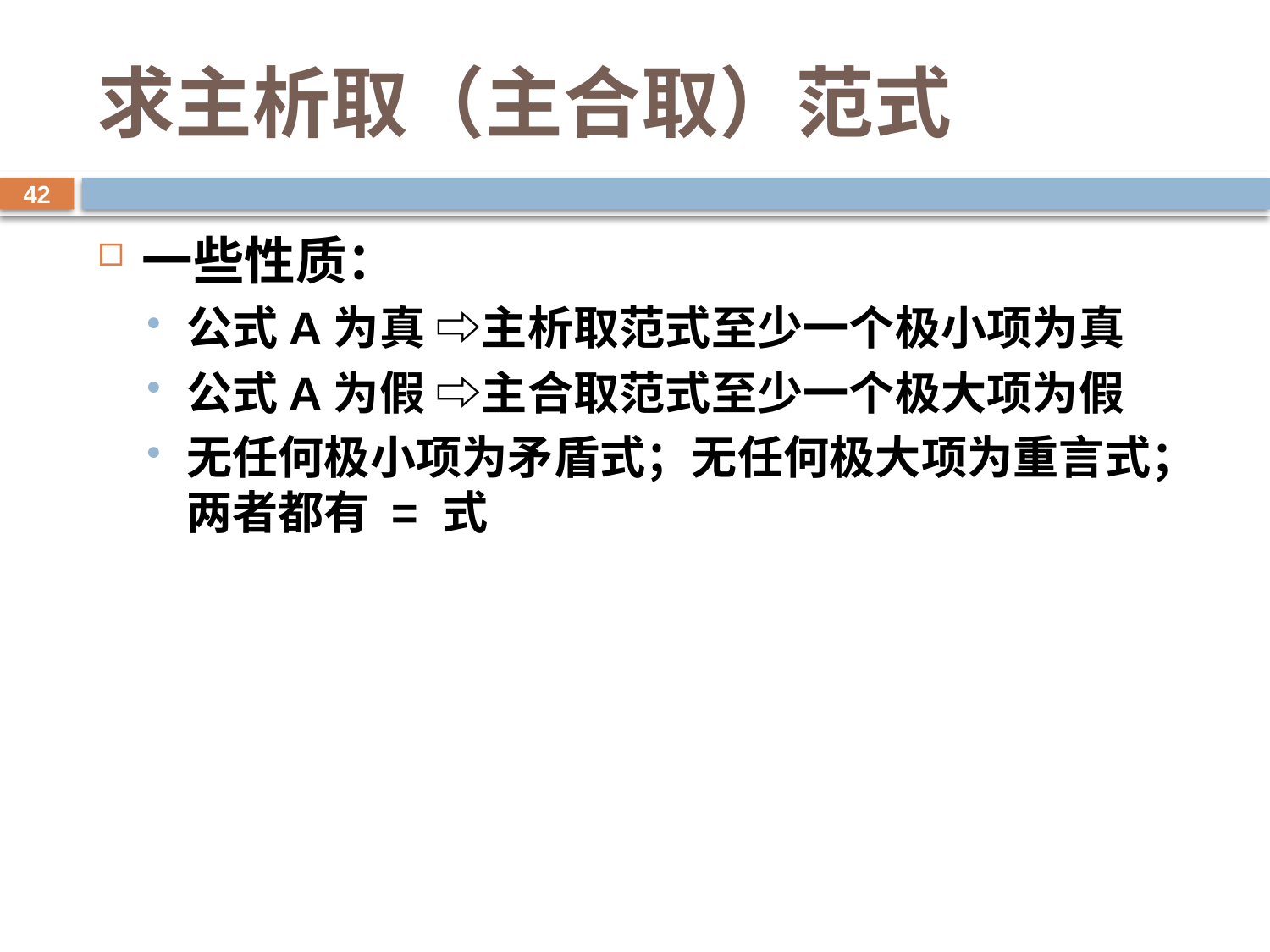

# 求主析取（主合取）范式
42
一些性质：
公式A为真 ⇨主析取范式至少一个极小项为真
公式A为假 ⇨主合取范式至少一个极大项为假
无任何极小项为矛盾式；无任何极大项为重言式；两者都有 = 式